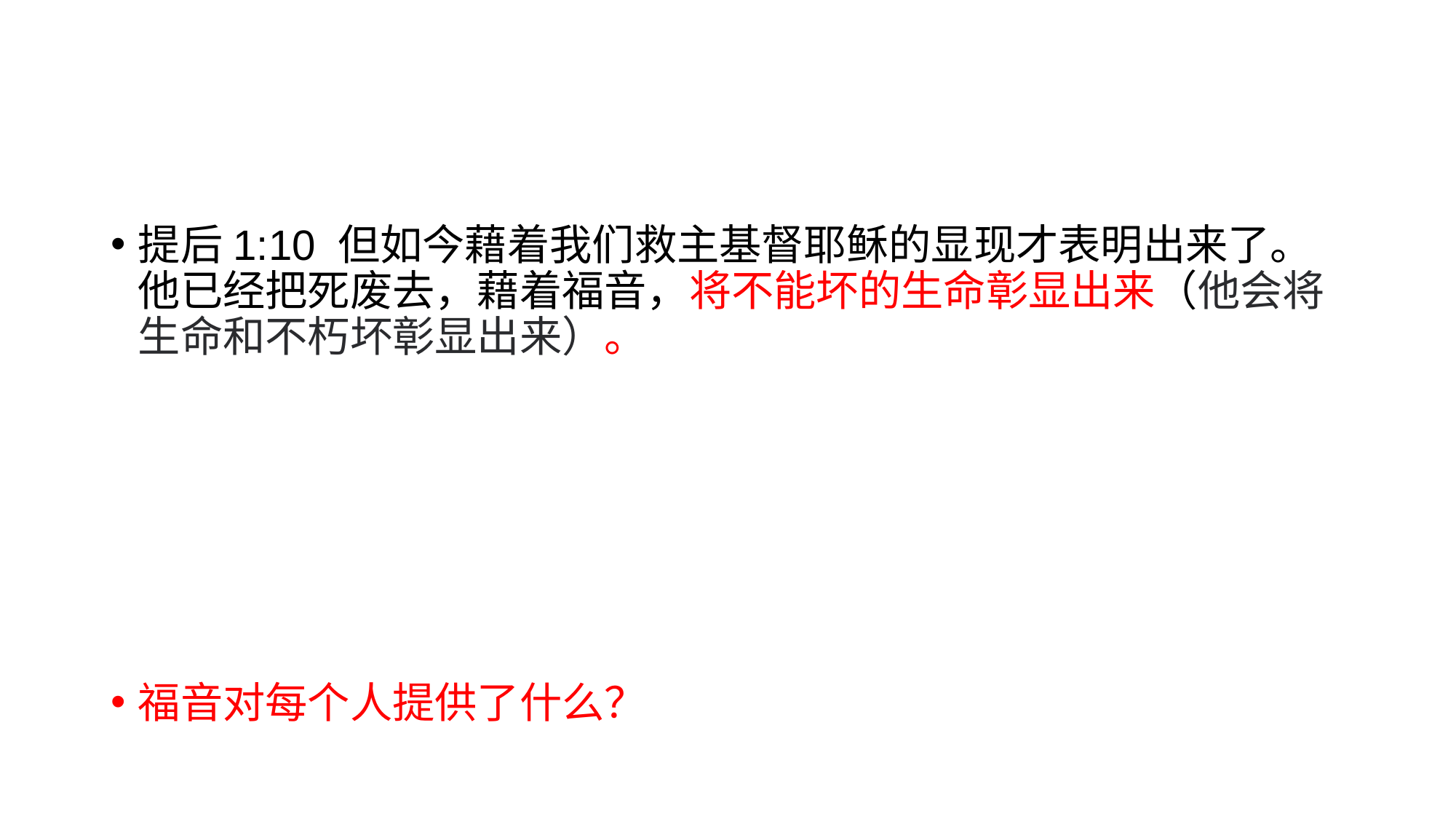

#
提后1:10 但如今藉着我们救主基督耶稣的显现才表明出来了。他已经把死废去，藉着福音，将不能坏的生命彰显出来（他会将生命和不朽坏彰显出来）。

福音对每个人提供了什么？